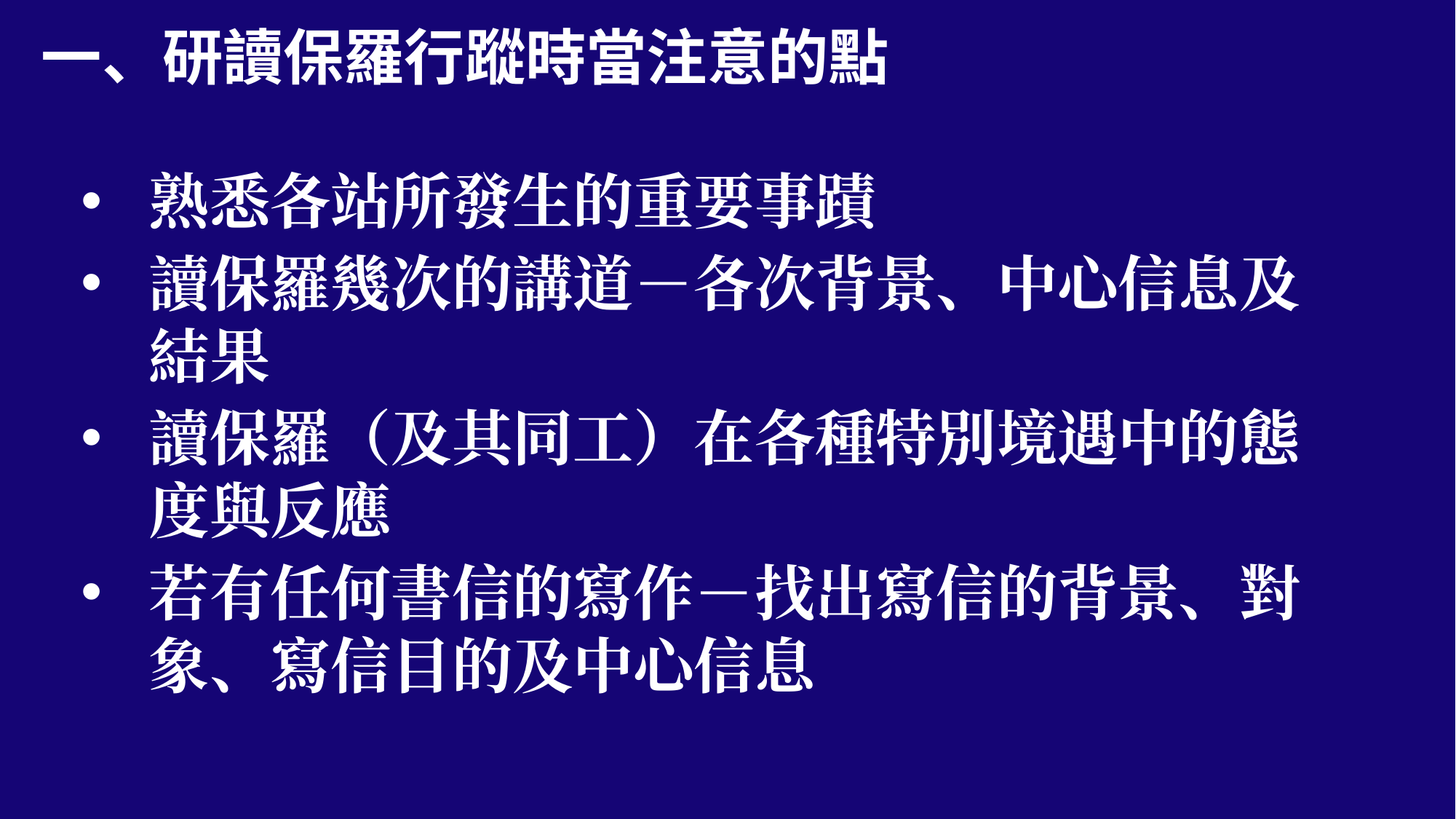

一、研讀保羅行蹤時當注意的點
熟悉各站所發生的重要事蹟
讀保羅幾次的講道－各次背景、中心信息及結果
讀保羅（及其同工）在各種特別境遇中的態度與反應
若有任何書信的寫作－找出寫信的背景、對象、寫信目的及中心信息